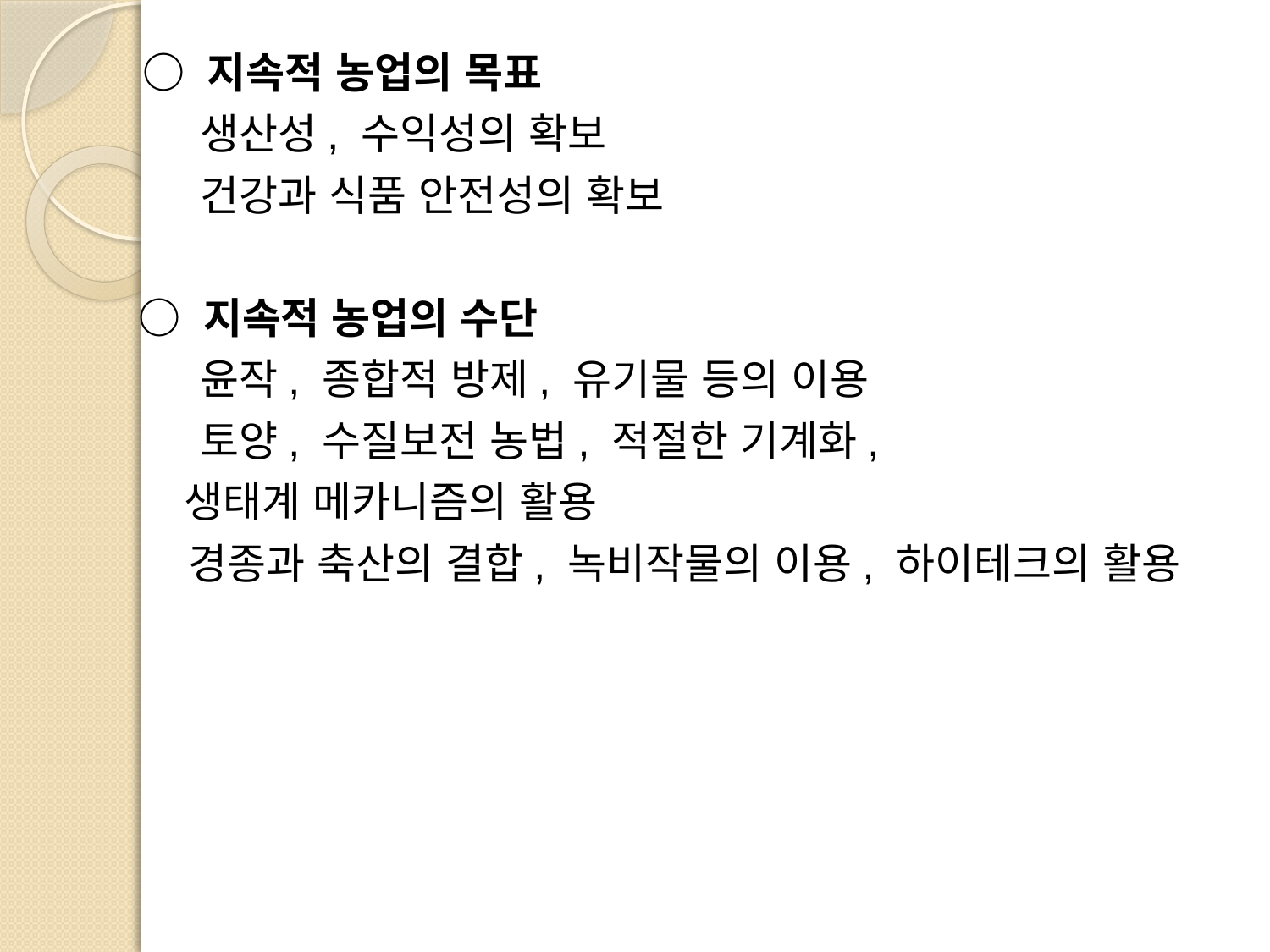

○ 지속적 농업의 목표
	    생산성, 수익성의 확보
	    건강과 식품 안전성의 확보

   ○ 지속적 농업의 수단
	    윤작, 종합적 방제, 유기물 등의 이용
	    토양, 수질보전 농법, 적절한 기계화,
      생태계 메카니즘의 활용
	   경종과 축산의 결합, 녹비작물의 이용, 하이테크의 활용